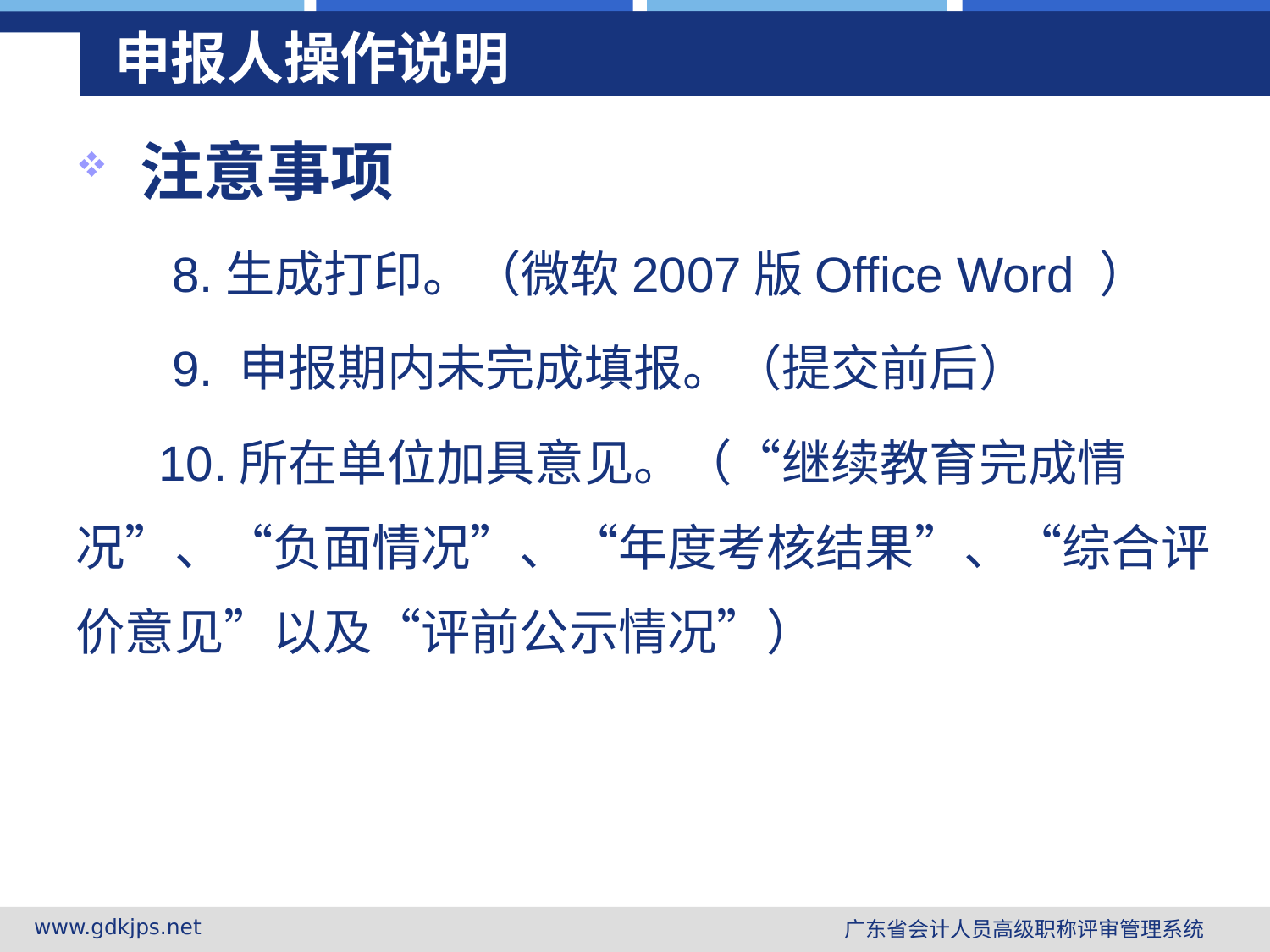

# 申报人操作说明
 注意事项
       8.生成打印。（微软2007版Office Word ）
       9. 申报期内未完成填报。（提交前后）
      10.所在单位加具意见。（“继续教育完成情况”、“负面情况”、“年度考核结果”、“综合评价意见”以及“评前公示情况”）
www.gdkjps.net
广东省会计人员高级职称评审管理系统